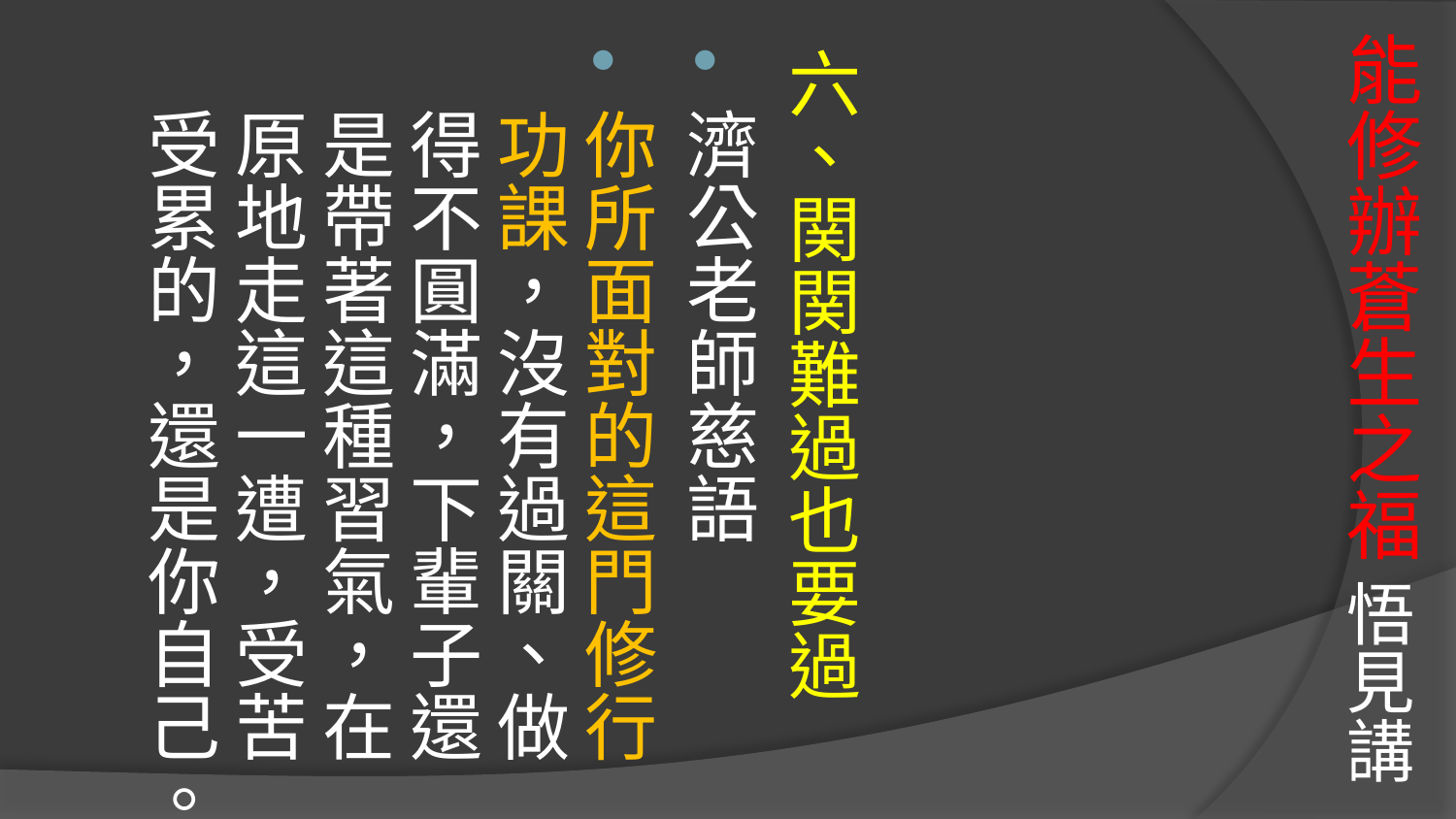

# 能修辦蒼生之福 悟見講
六、関関難過也要過
濟公老師慈語
你所面對的這門修行功課，沒有過關、做得不圓滿，下輩子還是帶著這種習氣，在原地走這一遭，受苦受累的，還是你自己。